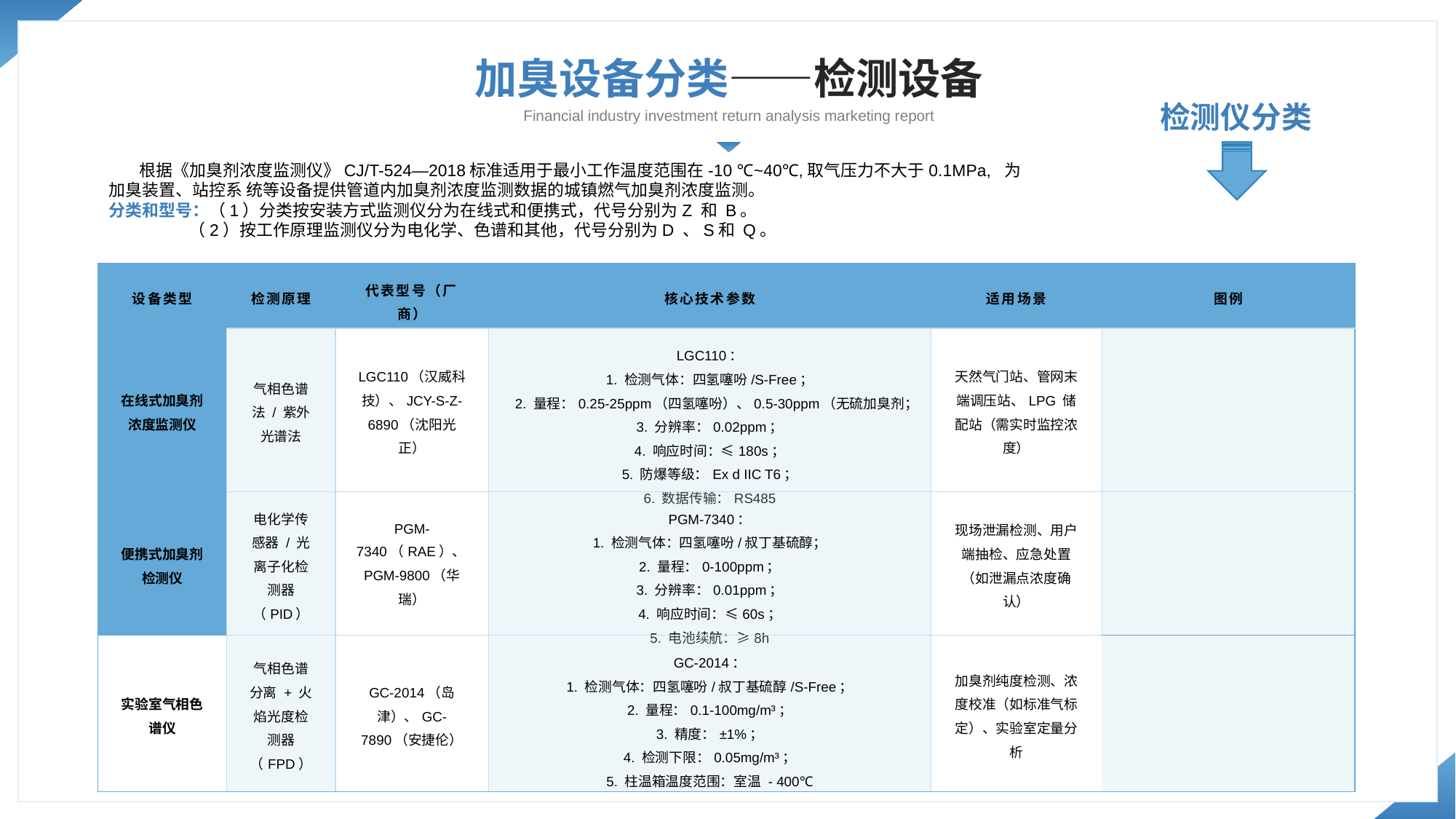

加臭设备分类——检测设备
Financial industry investment return analysis marketing report

检测仪分类

       根据《加臭剂浓度监测仪》CJ/T-524—2018标准适用于最小工作温度范围在-10 ℃~40℃,取气压力不大于0.1MPa,  为加臭装置、站控系 统等设备提供管道内加臭剂浓度监测数据的城镇燃气加臭剂浓度监测。
分类和型号：（1）分类按安装方式监测仪分为在线式和便携式，代号分别为Z 和 B。
                    （2）按工作原理监测仪分为电化学、色谱和其他，代号分别为D 、S和 Q。
| 设备类型 | 检测原理 | 代表型号（厂商） | 核心技术参数 | 适用场景 | 图例 |
| --- | --- | --- | --- | --- | --- |
| 在线式加臭剂浓度监测仪 | 气相色谱法 / 紫外光谱法 | LGC110（汉威科技）、JCY-S-Z-6890（沈阳光正） | LGC110： 1. 检测气体：四氢噻吩/S-Free； 2. 量程：0.25-25ppm（四氢噻吩）、0.5-30ppm（无硫加臭剂； 3. 分辨率：0.02ppm； 4. 响应时间：≤180s； 5. 防爆等级：Ex d IIC T6； 6. 数据传输：RS485 | 天然气门站、管网末端调压站、LPG 储配站（需实时监控浓度） |  |
| 便携式加臭剂检测仪 | 电化学传感器 / 光离子化检测器（PID） | PGM-7340（RAE）、PGM-9800（华瑞） | PGM-7340： 1. 检测气体：四氢噻吩/叔丁基硫醇； 2. 量程：0-100ppm； 3. 分辨率：0.01ppm； 4. 响应时间：≤60s； 5. 电池续航：≥8h | 现场泄漏检测、用户端抽检、应急处置（如泄漏点浓度确认） |  |
| 实验室气相色谱仪 | 气相色谱分离 + 火焰光度检测器（FPD） | GC-2014（岛津）、GC-7890（安捷伦） | GC-2014： 1. 检测气体：四氢噻吩/叔丁基硫醇/S-Free； 2. 量程：0.1-100mg/m³； 3. 精度：±1%； 4. 检测下限：0.05mg/m³； 5. 柱温箱温度范围：室温 - 400℃ | 加臭剂纯度检测、浓度校准（如标准气标定）、实验室定量分析 |  |